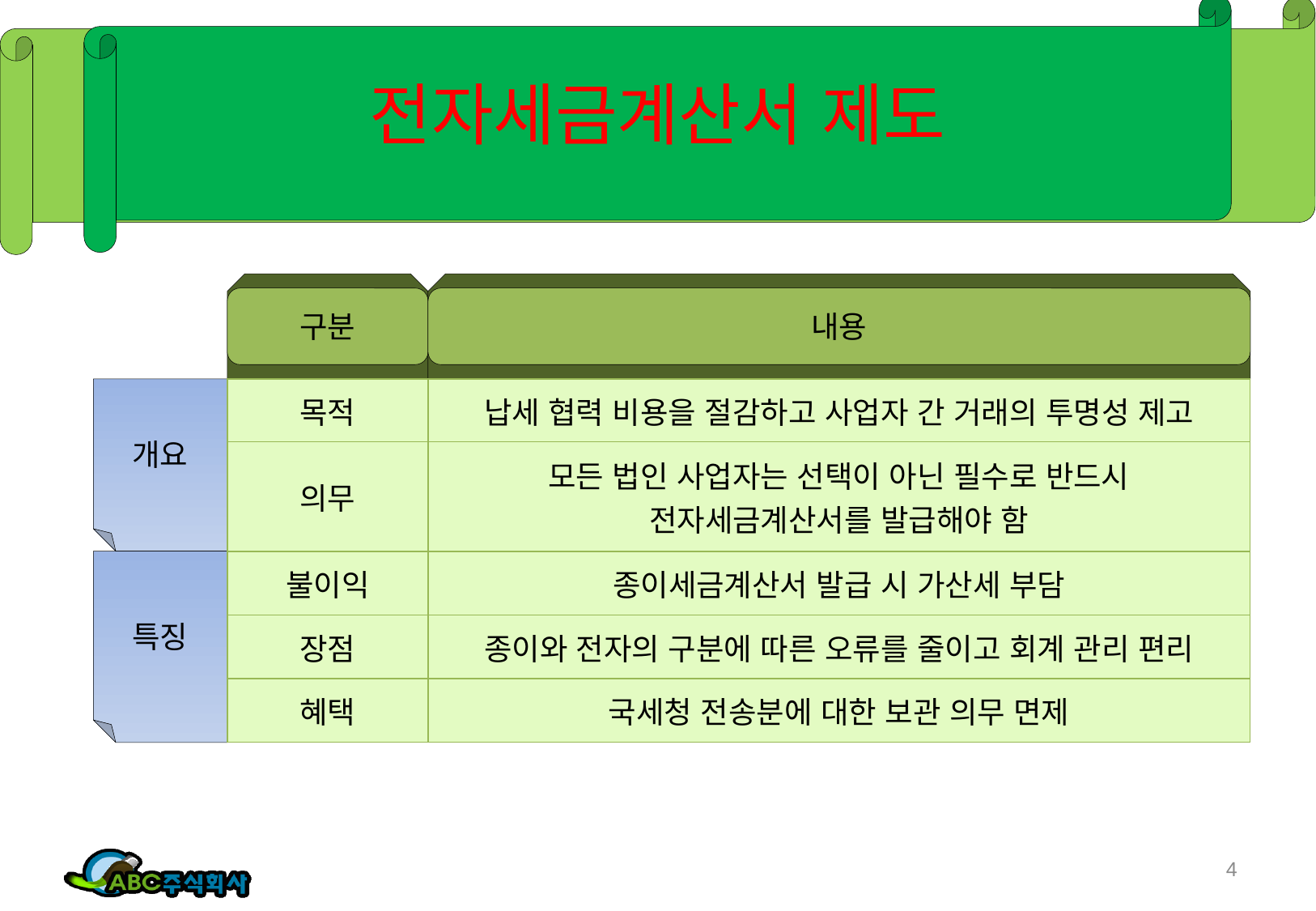

# 전자세금계산서 제도

구분
내용
개요
| 목적 | 납세 협력 비용을 절감하고 사업자 간 거래의 투명성 제고 |
| --- | --- |
| 의무 | 모든 법인 사업자는 선택이 아닌 필수로 반드시 전자세금계산서를 발급해야 함 |
| 불이익 | 종이세금계산서 발급 시 가산세 부담 |
| 장점 | 종이와 전자의 구분에 따른 오류를 줄이고 회계 관리 편리 |
| 혜택 | 국세청 전송분에 대한 보관 의무 면제 |
특징
4